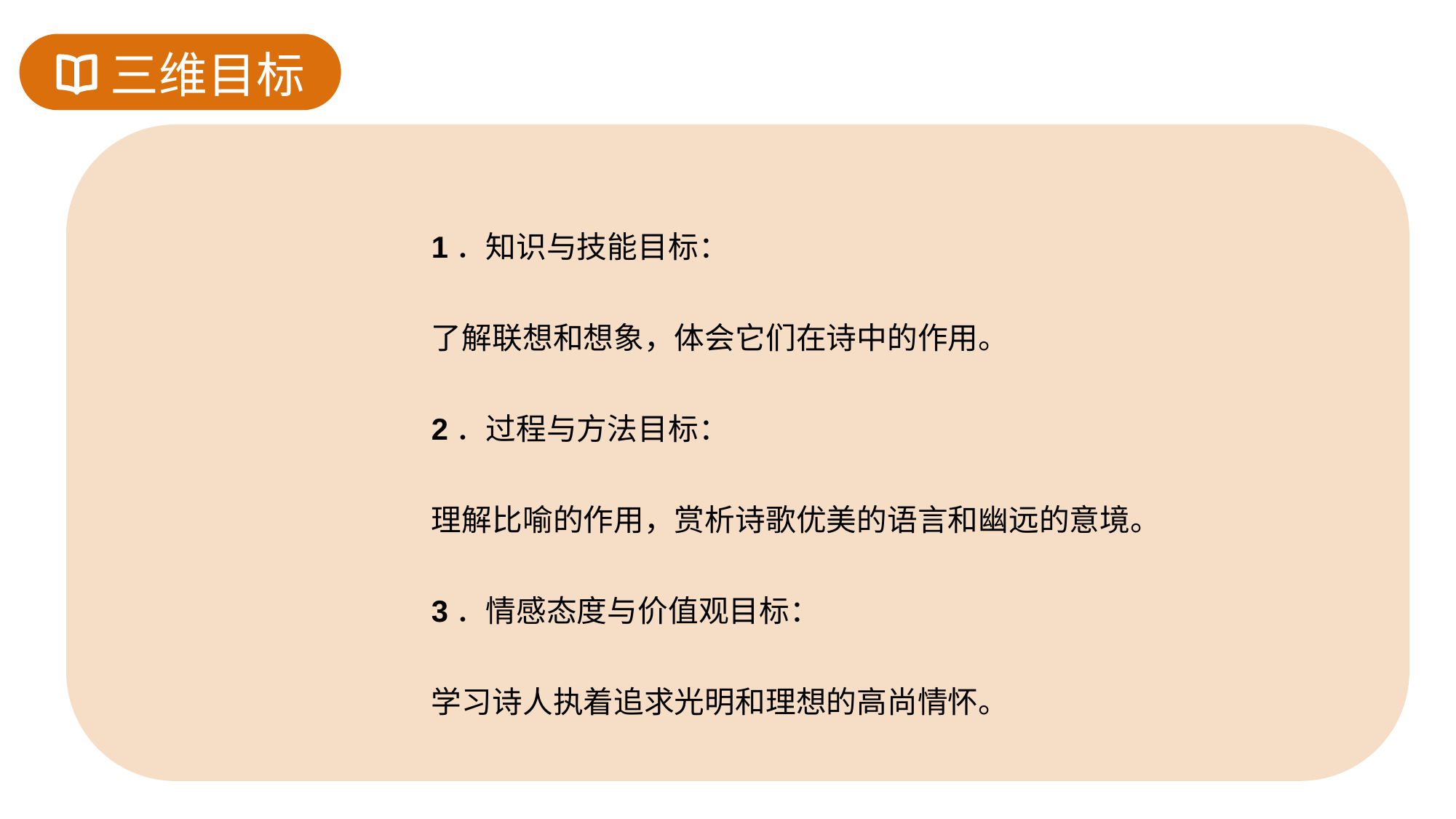

三维目标

1．知识与技能目标：
了解联想和想象，体会它们在诗中的作用。
2．过程与方法目标：
理解比喻的作用，赏析诗歌优美的语言和幽远的意境。
3．情感态度与价值观目标：
学习诗人执着追求光明和理想的高尚情怀。